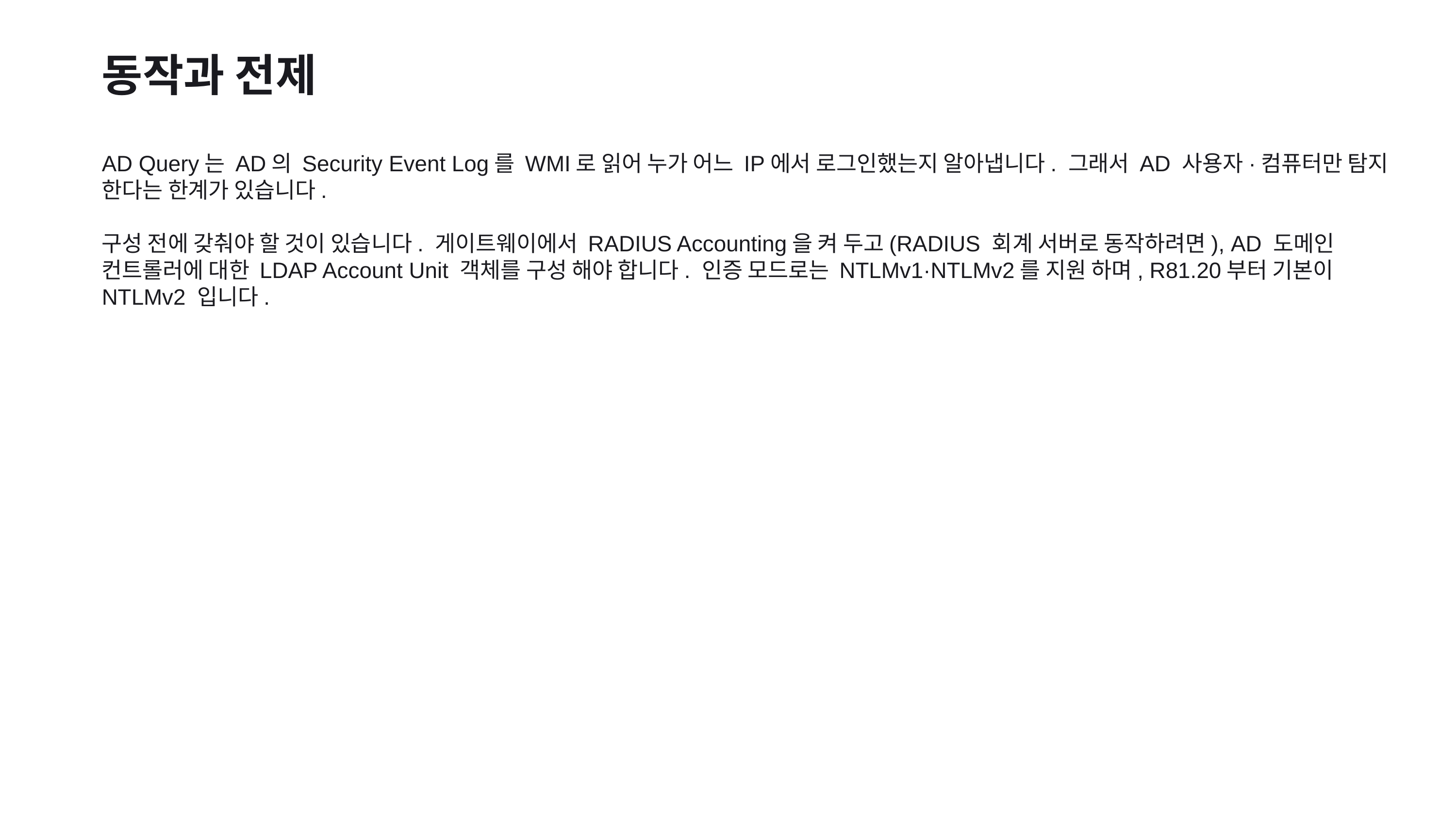

동작과 전제
AD Query는 AD의 Security Event Log를 WMI로 읽어 누가 어느 IP에서 로그인했는지 알아냅니다. 그래서 AD 사용자·컴퓨터만 탐지 한다는 한계가 있습니다.

구성 전에 갖춰야 할 것이 있습니다. 게이트웨이에서 RADIUS Accounting을 켜 두고(RADIUS 회계 서버로 동작하려면), AD 도메인 컨트롤러에 대한 LDAP Account Unit 객체를 구성 해야 합니다. 인증 모드로는 NTLMv1·NTLMv2를 지원 하며, R81.20부터 기본이 NTLMv2 입니다.